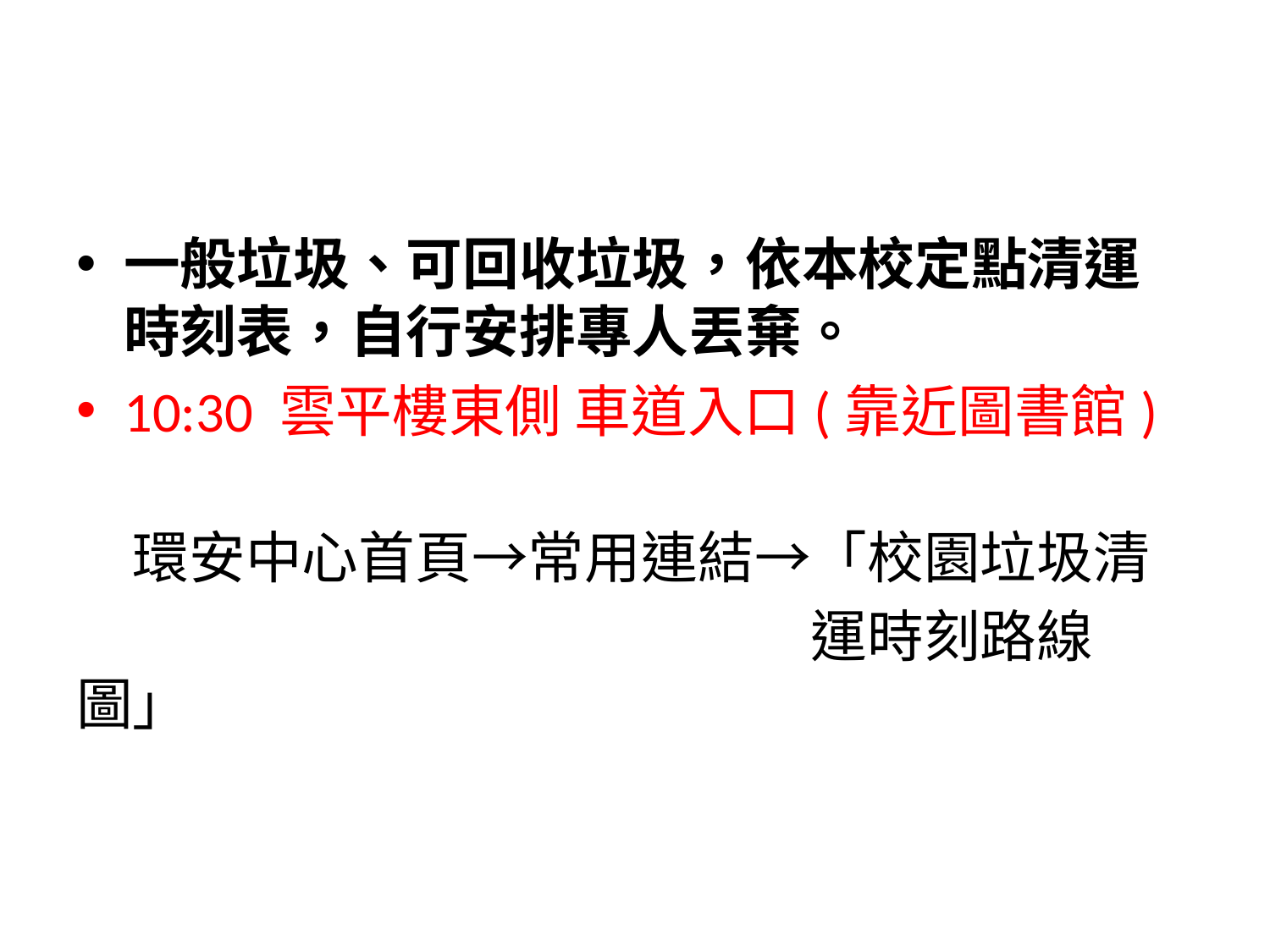

一般垃圾、可回收垃圾，依本校定點清運時刻表，自行安排專人丟棄。
10:30 雲平樓東側 車道入口(靠近圖書館)
　環安中心首頁→常用連結→「校園垃圾清
　　　　　　　　　　　　　運時刻路線圖」